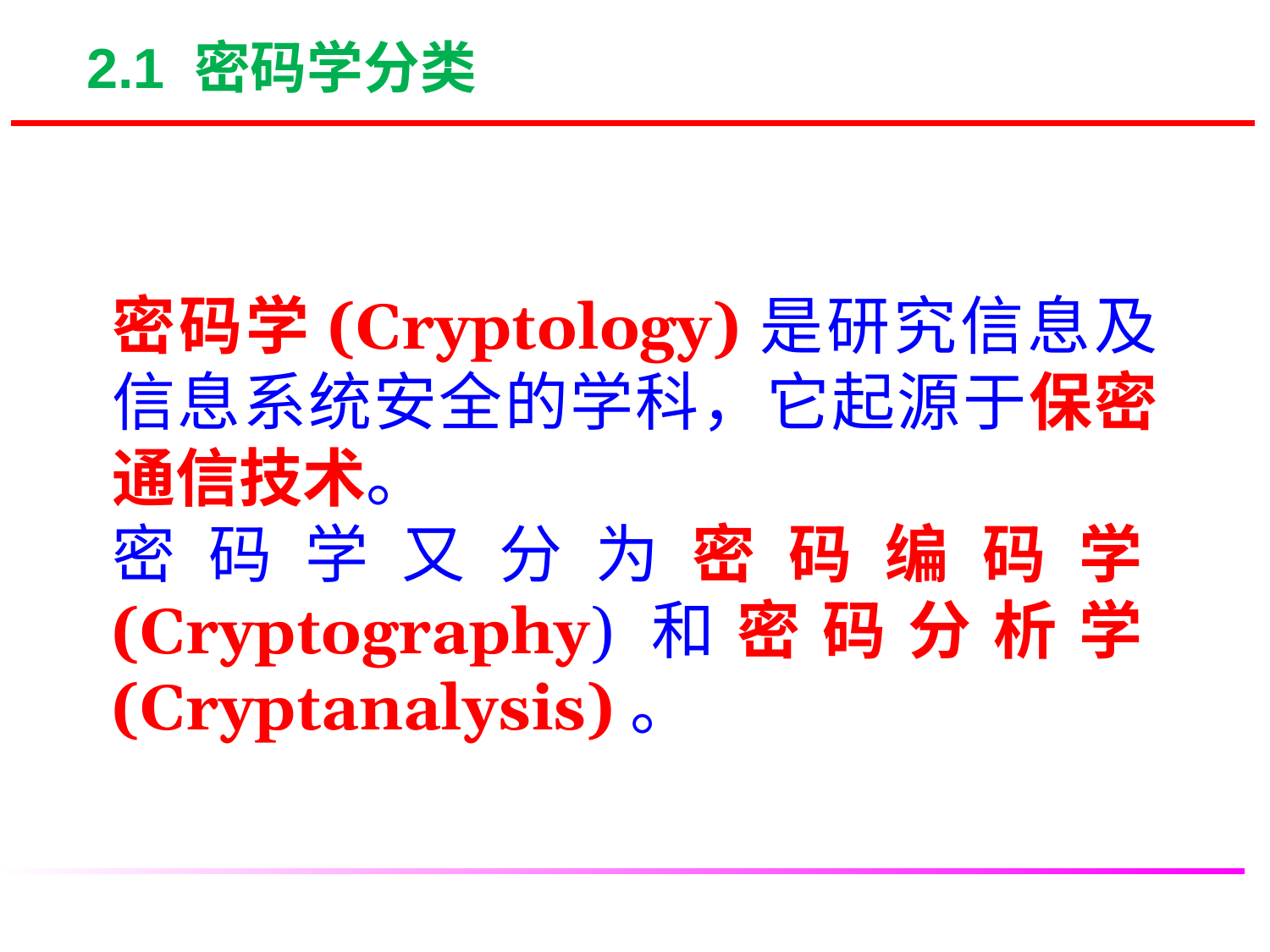

2.1 密码学分类
密码学(Cryptology)是研究信息及信息系统安全的学科，它起源于保密通信技术。
密码学又分为密码编码学(Cryptography)和密码分析学(Cryptanalysis)。